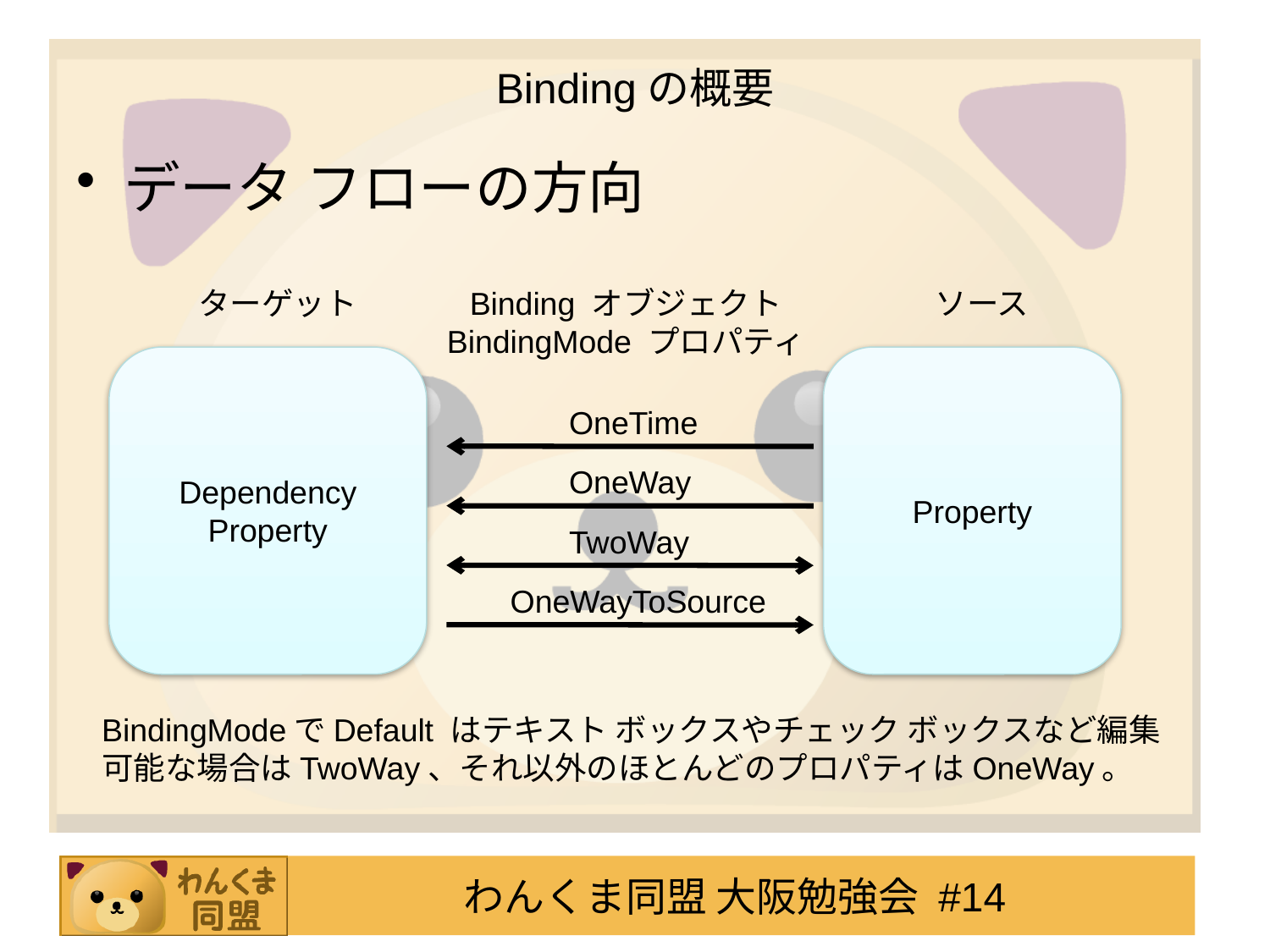

# Bindingの概要
データ フローの方向
ターゲット
Binding オブジェクト
BindingMode プロパティ
ソース
Dependency Property
Property
OneTime
OneWay
TwoWay
OneWayToSource
BindingModeでDefault はテキスト ボックスやチェック ボックスなど編集可能な場合はTwoWay、それ以外のほとんどのプロパティはOneWay。